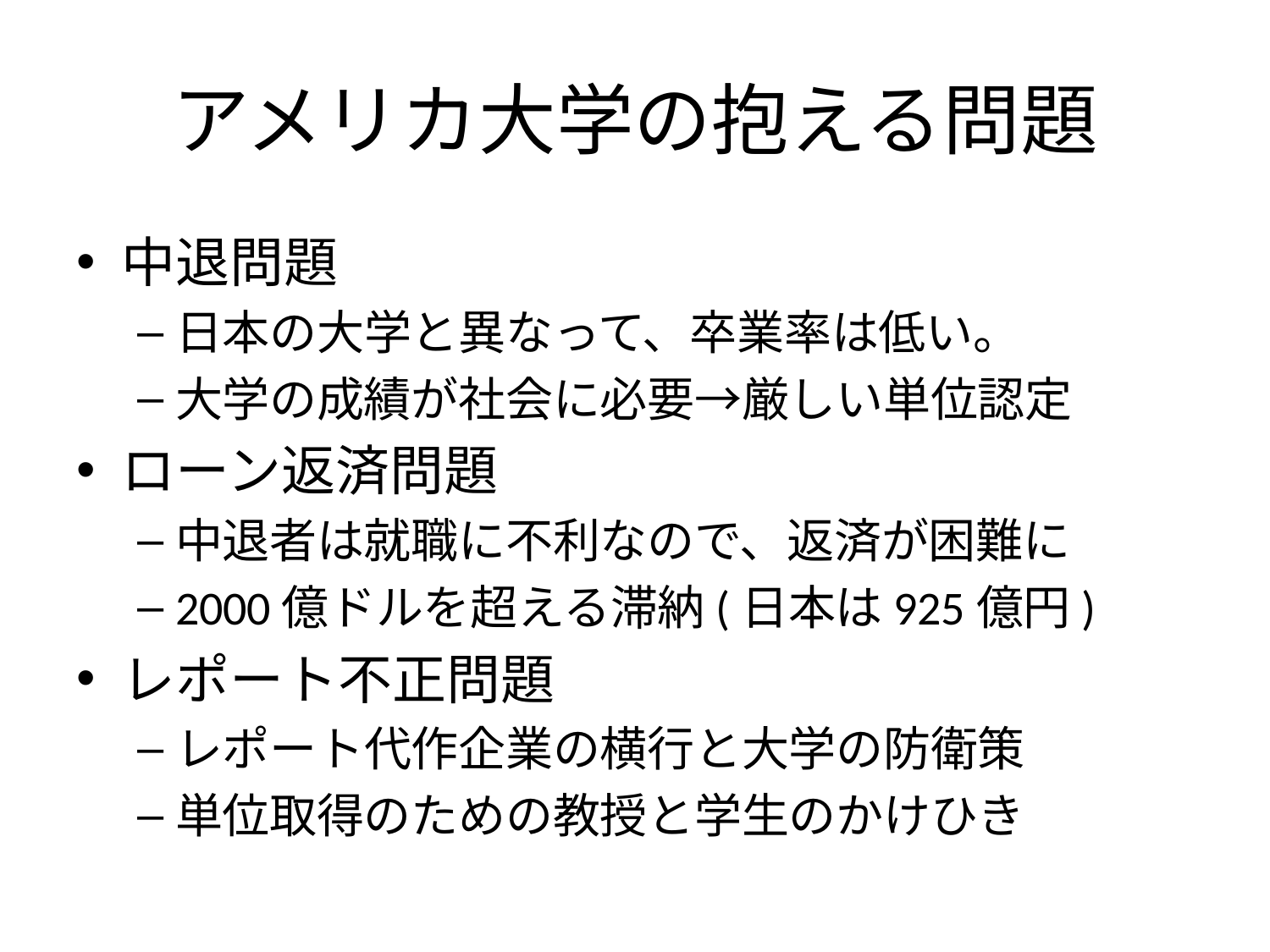

# アメリカ大学の抱える問題
中退問題
日本の大学と異なって、卒業率は低い。
大学の成績が社会に必要→厳しい単位認定
ローン返済問題
中退者は就職に不利なので、返済が困難に
2000億ドルを超える滞納(日本は925億円)
レポート不正問題
レポート代作企業の横行と大学の防衛策
単位取得のための教授と学生のかけひき